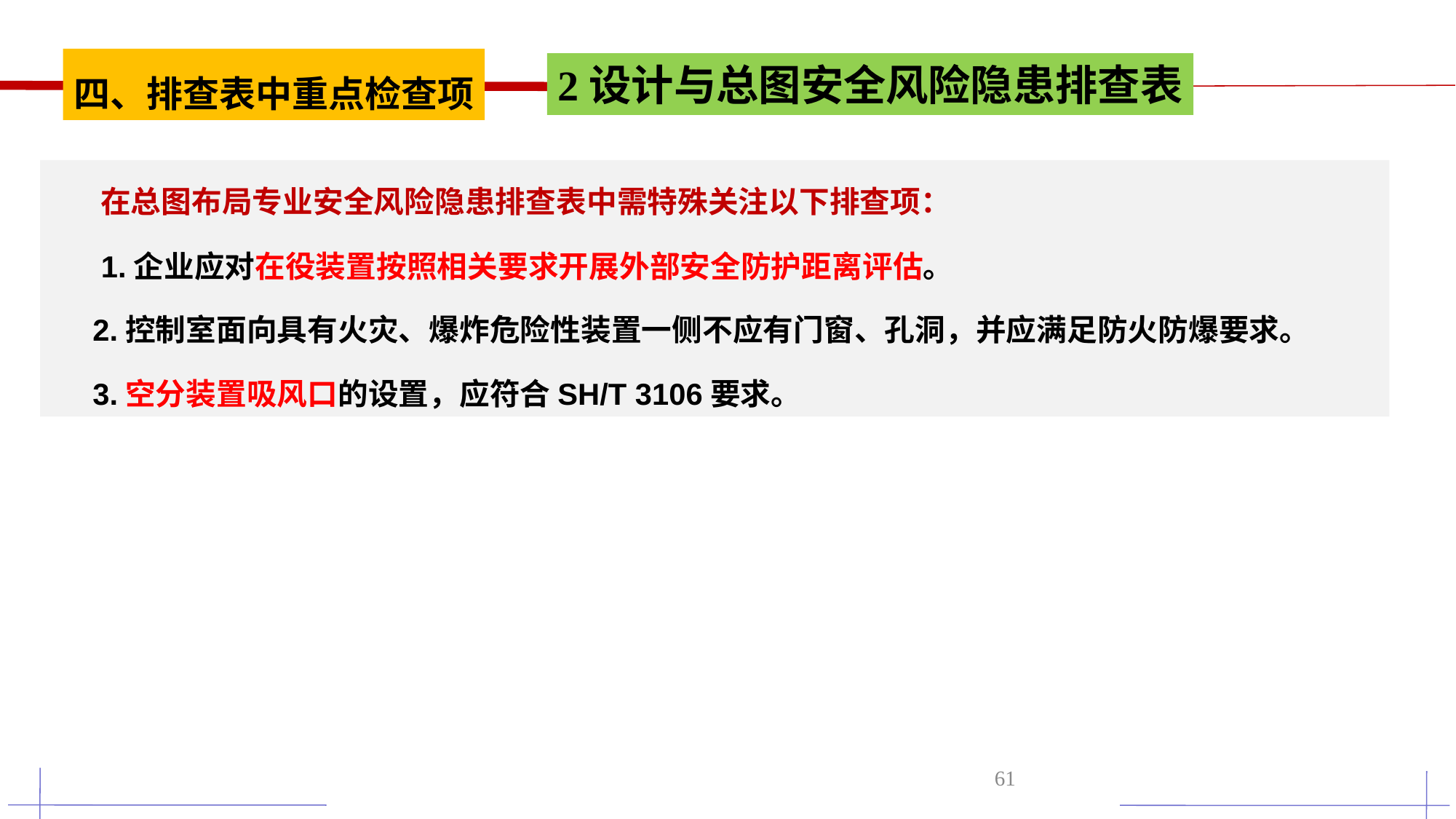

四、排查表中重点检查项
2设计与总图安全风险隐患排查表
     在总图布局专业安全风险隐患排查表中需特殊关注以下排查项：
      1.企业应对在役装置按照相关要求开展外部安全防护距离评估。
     2.控制室面向具有火灾、爆炸危险性装置一侧不应有门窗、孔洞，并应满足防火防爆要求。
     3.空分装置吸风口的设置，应符合SH/T 3106要求。
61